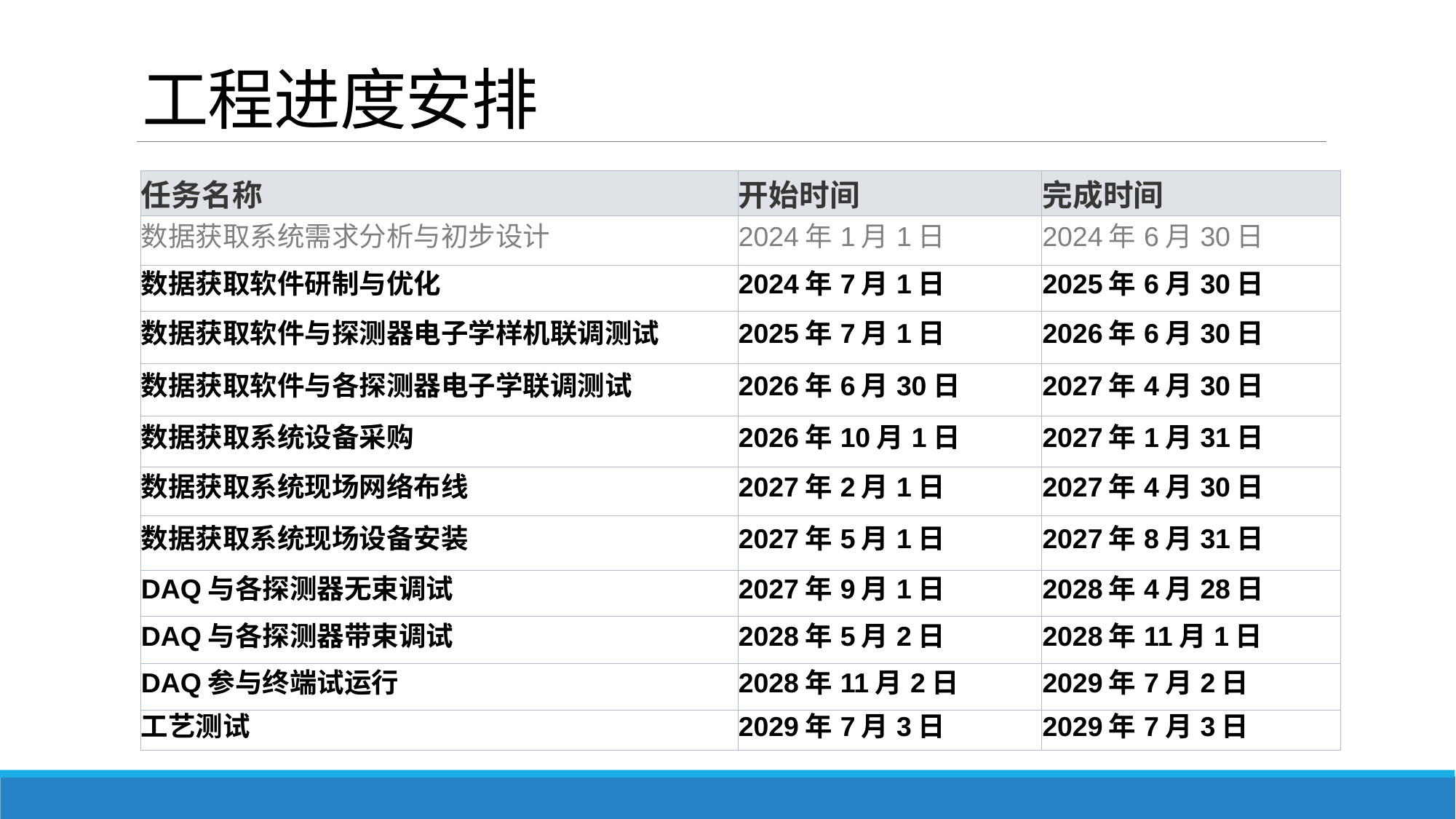

# 工程进度安排
| 任务名称 | 开始时间 | 完成时间 |
| --- | --- | --- |
| 数据获取系统需求分析与初步设计 | 2024年1月1日 | 2024年6月30日 |
| 数据获取软件研制与优化 | 2024年7月1日 | 2025年6月30日 |
| 数据获取软件与探测器电子学样机联调测试 | 2025年7月1日 | 2026年6月30日 |
| 数据获取软件与各探测器电子学联调测试 | 2026年6月30日 | 2027年4月30日 |
| 数据获取系统设备采购 | 2026年10月1日 | 2027年1月31日 |
| 数据获取系统现场网络布线 | 2027年2月1日 | 2027年4月30日 |
| 数据获取系统现场设备安装 | 2027年5月1日 | 2027年8月31日 |
| DAQ与各探测器无束调试 | 2027年9月1日 | 2028年4月28日 |
| DAQ与各探测器带束调试 | 2028年5月2日 | 2028年11月1日 |
| DAQ参与终端试运行 | 2028年11月2日 | 2029年7月2日 |
| 工艺测试 | 2029年7月3日 | 2029年7月3日 |
39